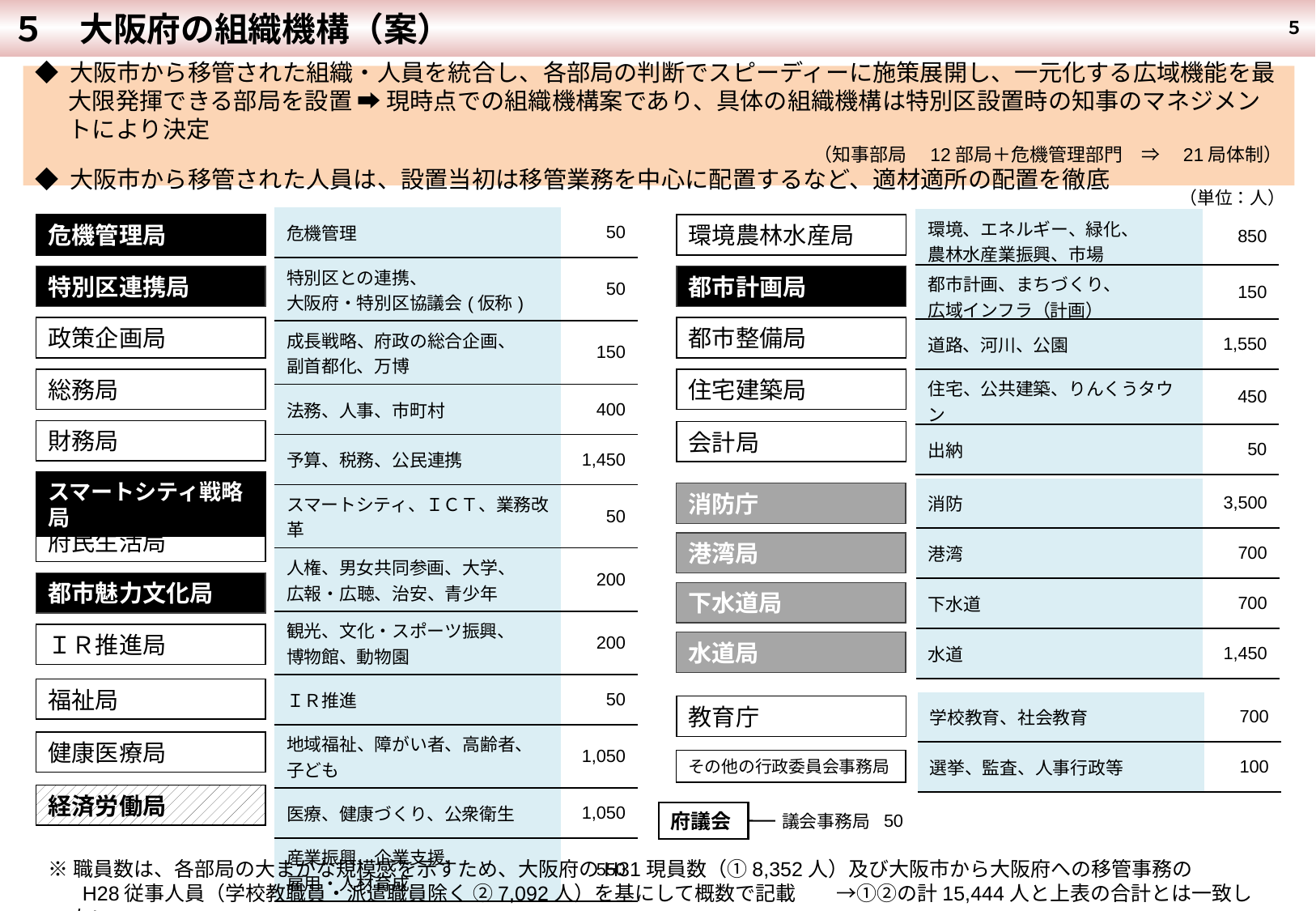

５　大阪府の組織機構（案）
５
◆ 大阪市から移管された組織・人員を統合し、各部局の判断でスピーディーに施策展開し、一元化する広域機能を最大限発揮できる部局を設置 ➡ 現時点での組織機構案であり、具体の組織機構は特別区設置時の知事のマネジメントにより決定
（知事部局　12部局＋危機管理部門　⇒　21局体制）
◆ 大阪市から移管された人員は、設置当初は移管業務を中心に配置するなど、適材適所の配置を徹底
（単位：人）
| 危機管理 | 50 |
| --- | --- |
| 特別区との連携、 大阪府・特別区協議会(仮称) | 50 |
| 成長戦略、府政の総合企画、 副首都化、万博 | 150 |
| 法務、人事、市町村 | 400 |
| 予算、税務、公民連携 | 1,450 |
| スマートシティ、ＩＣＴ、業務改革 | 50 |
| 人権、男女共同参画、大学、 広報・広聴、治安、青少年 | 200 |
| 観光、文化・スポーツ振興、 博物館、動物園 | 200 |
| ＩＲ推進 | 50 |
| 地域福祉、障がい者、高齢者、 子ども | 1,050 |
| 医療、健康づくり、公衆衛生 | 1,050 |
| 産業振興、企業支援、 雇用・人材育成 | 550 |
| 環境、エネルギー、緑化、 農林水産業振興、市場 | 850 |
| --- | --- |
| 都市計画、まちづくり、 広域インフラ（計画） | 150 |
| 道路、河川、公園 | 1,550 |
| 住宅、公共建築、りんくうタウン | 450 |
| 出納 | 50 |
環境農林水産局
危機管理局
特別区連携局
都市計画局
政策企画局
都市整備局
総務局
住宅建築局
財務局
会計局
スマートシティ戦略局
| 消防 | 3,500 |
| --- | --- |
| 港湾 | 700 |
| 下水道 | 700 |
| 水道 | 1,450 |
消防庁
府民生活局
港湾局
都市魅力文化局
下水道局
ＩＲ推進局
水道局
福祉局
| 学校教育、社会教育 | 700 |
| --- | --- |
| 選挙、監査、人事行政等 | 100 |
教育庁
健康医療局
その他の行政委員会事務局
経済労働局
議会事務局
| 50 |
| --- |
府議会
※職員数は、各部局の大まかな規模感を示すため、大阪府のH31現員数（①8,352人）及び大阪市から大阪府への移管事務の
 　H28従事人員（学校教職員・派遣職員除く ②7,092人）を基にして概数で記載　　→①②の計15,444人と上表の合計とは一致しない